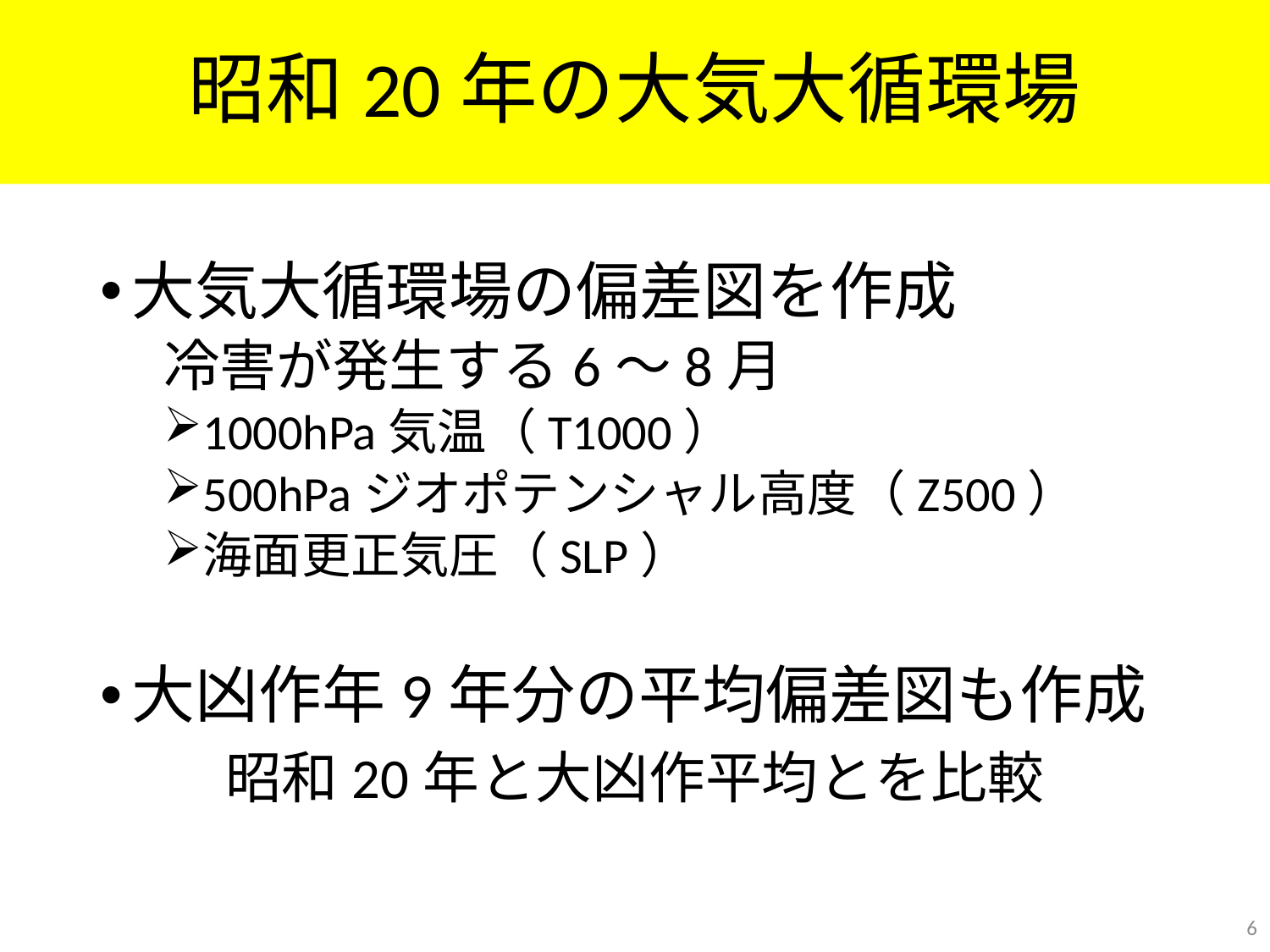

# 昭和20年の大気大循環場
大気大循環場の偏差図を作成
冷害が発生する6～8月
1000hPa気温（T1000）
500hPaジオポテンシャル高度（Z500）
海面更正気圧（SLP）

大凶作年9年分の平均偏差図も作成
昭和20年と大凶作平均とを比較
6